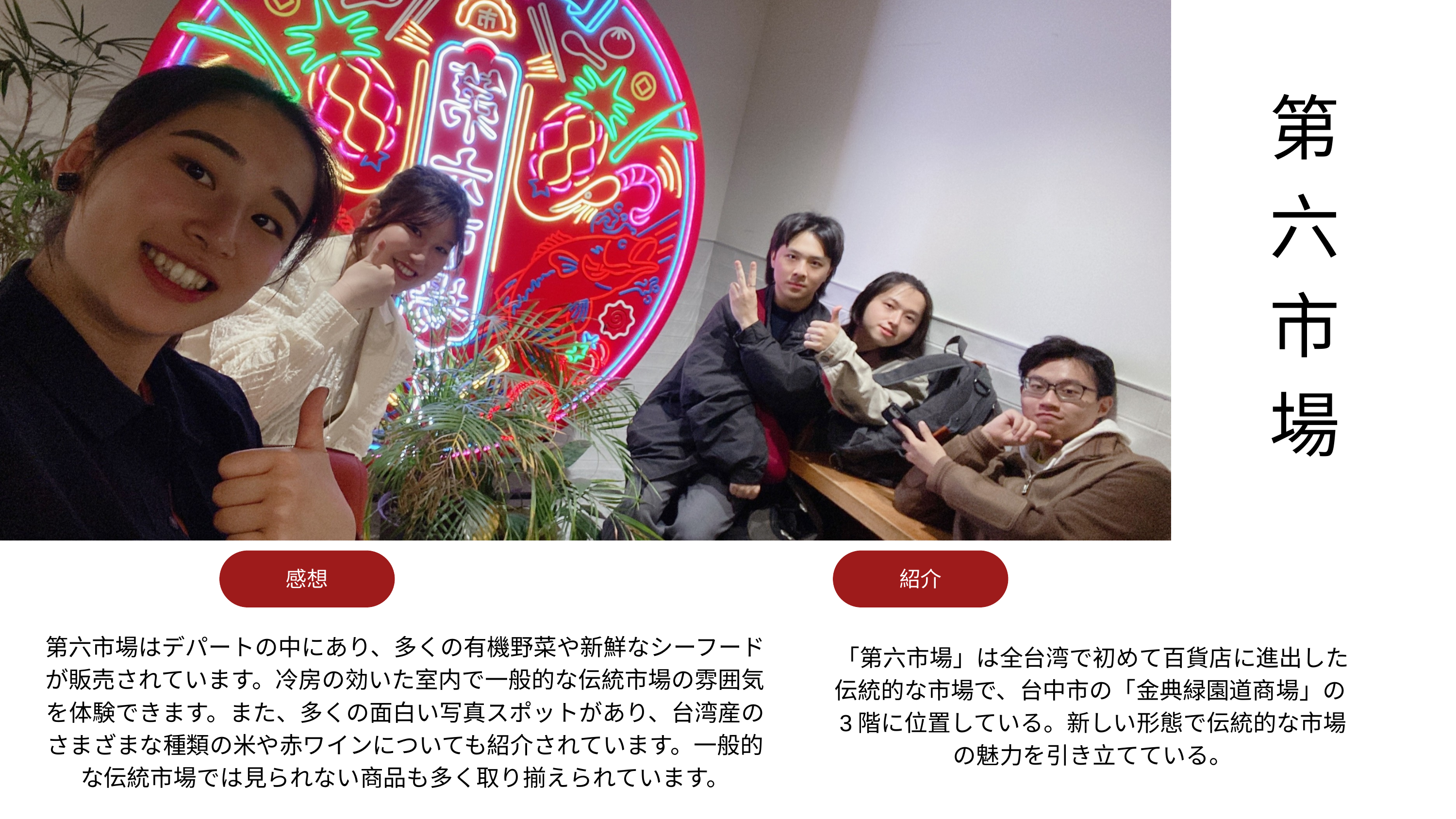

第六市場

感想

紹介
第六市場はデパートの中にあり、多くの有機野菜や新鮮なシーフードが販売されています。冷房の効いた室内で一般的な伝統市場の雰囲気を体験できます。また、多くの面白い写真スポットがあり、台湾産のさまざまな種類の米や赤ワインについても紹介されています。一般的な伝統市場では見られない商品も多く取り揃えられています。
「第六市場」は全台湾で初めて百貨店に進出した伝統的な市場で、台中市の「金典緑園道商場」の3階に位置している。新しい形態で伝統的な市場の魅力を引き立てている。